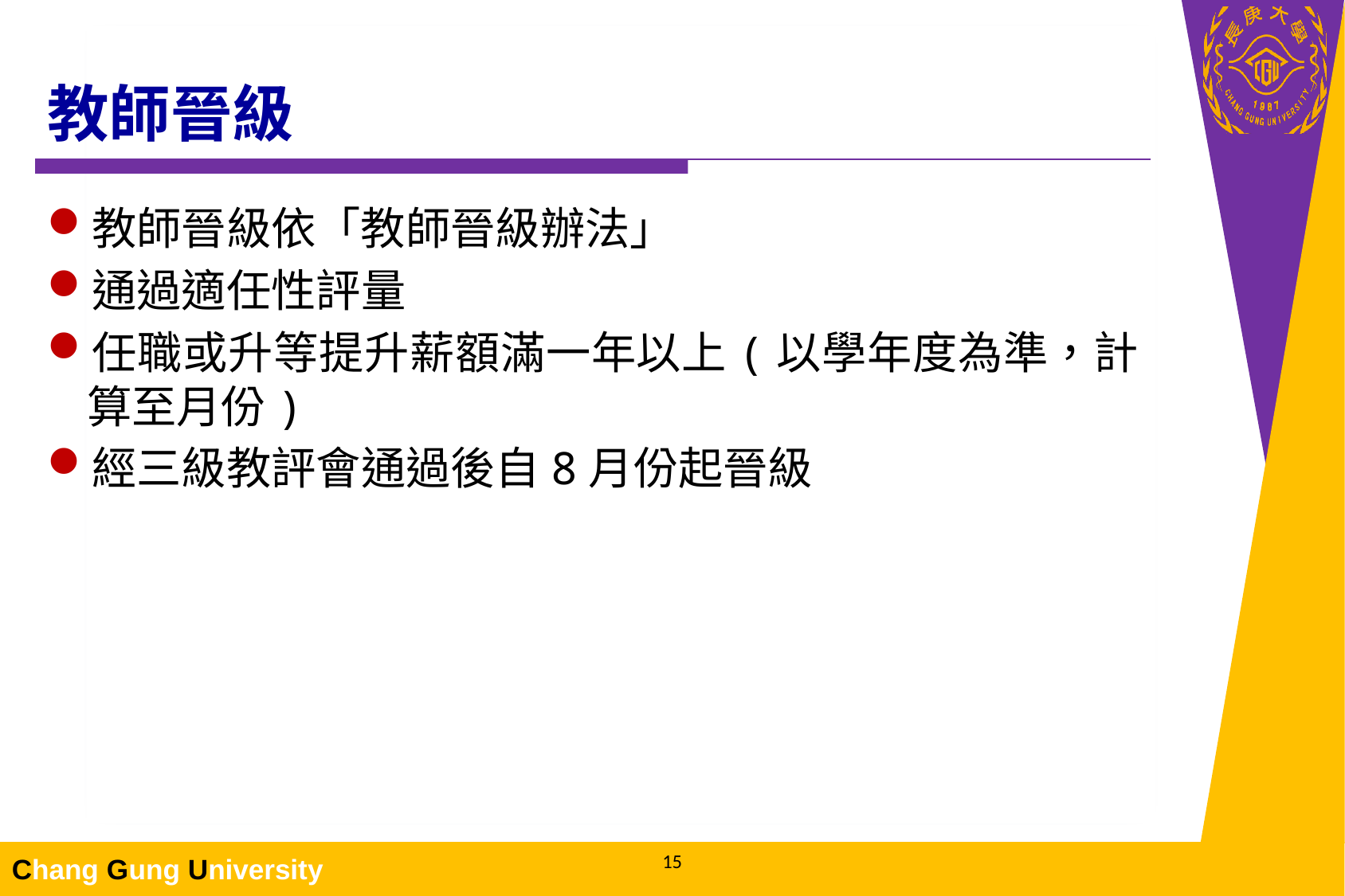

# 教師晉級
教師晉級依「教師晉級辦法」
通過適任性評量
任職或升等提升薪額滿一年以上(以學年度為準，計算至月份)
經三級教評會通過後自8月份起晉級
15